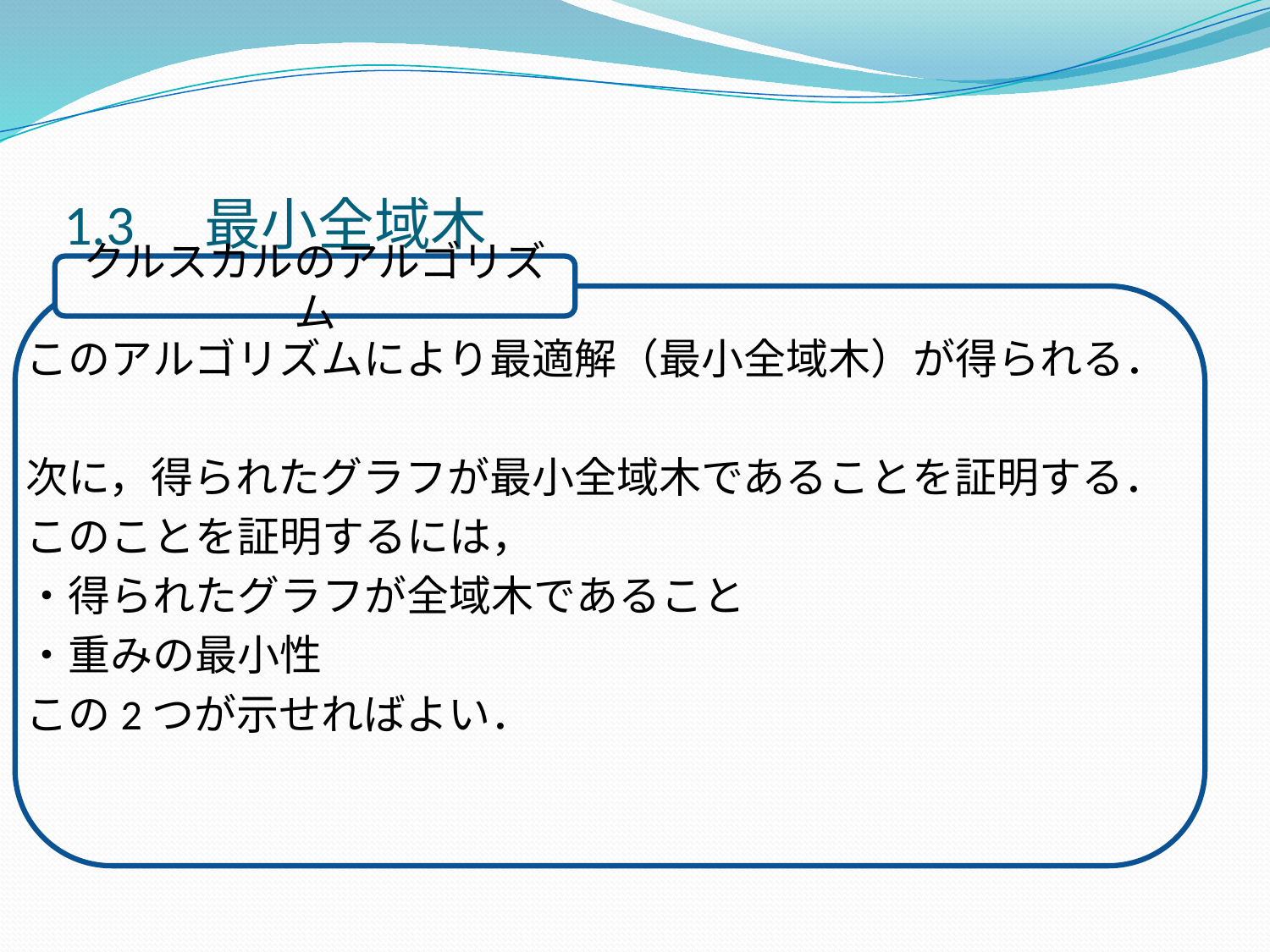

# 1.3　最小全域木
クルスカルのアルゴリズム

このアルゴリズムにより最適解（最小全域木）が得られる．

次に，得られたグラフが最小全域木であることを証明する．
このことを証明するには，
・得られたグラフが全域木であること
・重みの最小性
この2つが示せればよい．